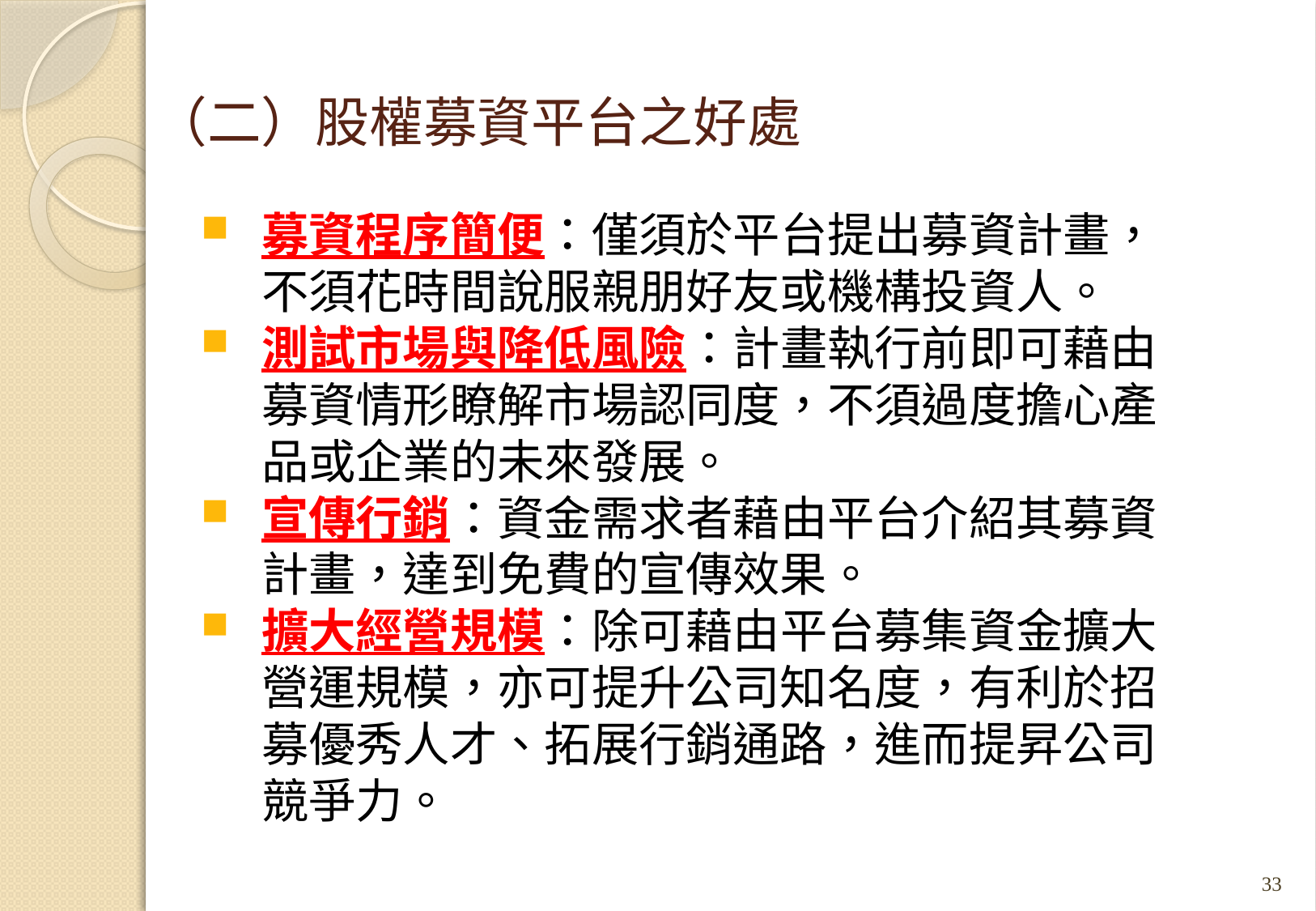

（二）股權募資平台之好處
募資程序簡便：僅須於平台提出募資計畫，不須花時間說服親朋好友或機構投資人。
測試市場與降低風險：計畫執行前即可藉由募資情形瞭解市場認同度，不須過度擔心產品或企業的未來發展。
宣傳行銷：資金需求者藉由平台介紹其募資計畫，達到免費的宣傳效果。
擴大經營規模：除可藉由平台募集資金擴大營運規模，亦可提升公司知名度，有利於招募優秀人才、拓展行銷通路，進而提昇公司競爭力。
33